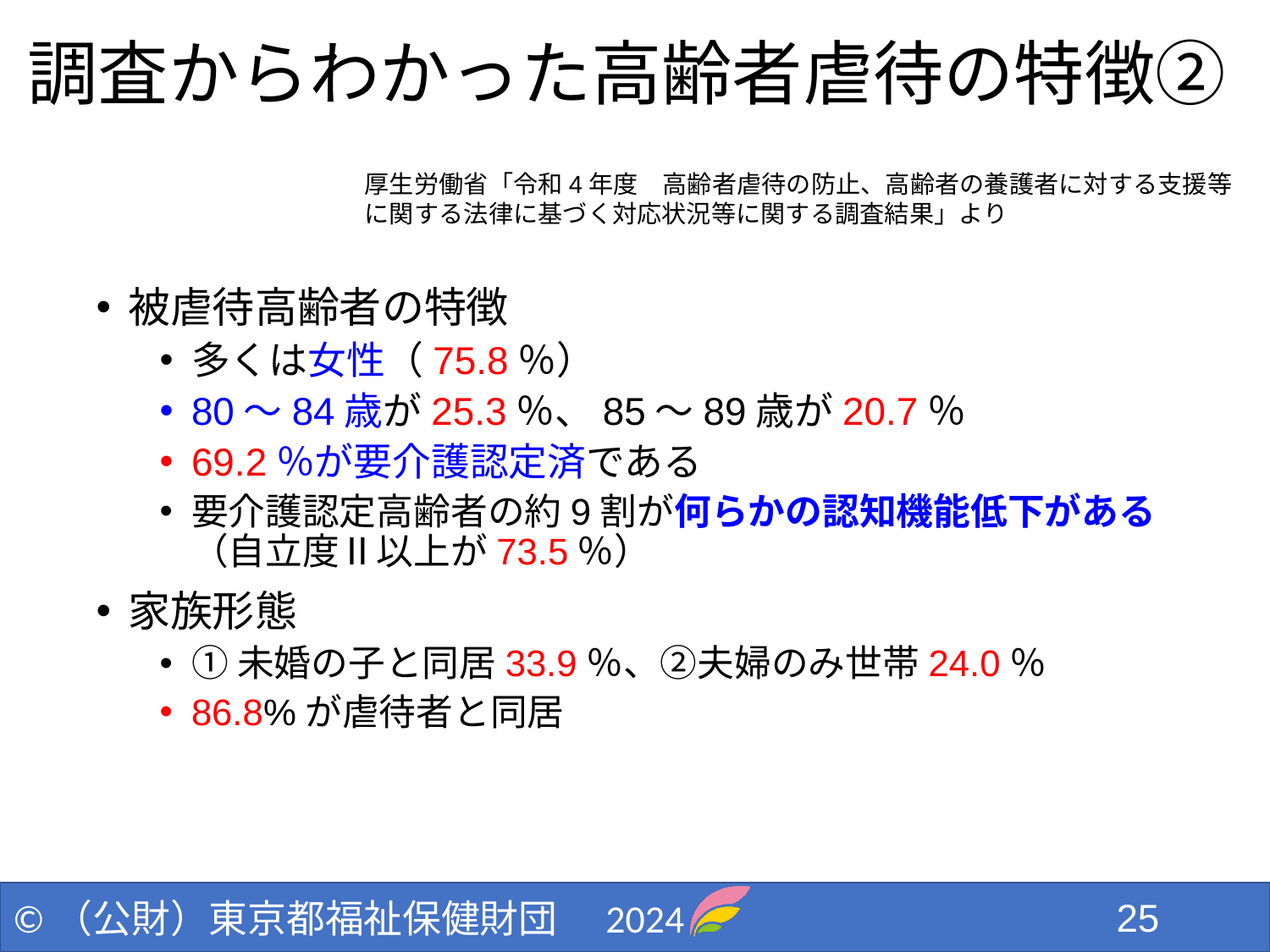

# 調査からわかった高齢者虐待の特徴②
厚生労働省「令和4年度　高齢者虐待の防止、高齢者の養護者に対する支援等に関する法律に基づく対応状況等に関する調査結果」より
被虐待高齢者の特徴
多くは女性（75.8％）
80～84歳が25.3％、85～89歳が20.7％
69.2％が要介護認定済である
要介護認定高齢者の約9割が何らかの認知機能低下がある（自立度Ⅱ以上が73.5％）
家族形態
①未婚の子と同居33.9％、②夫婦のみ世帯24.0％
86.8%が虐待者と同居